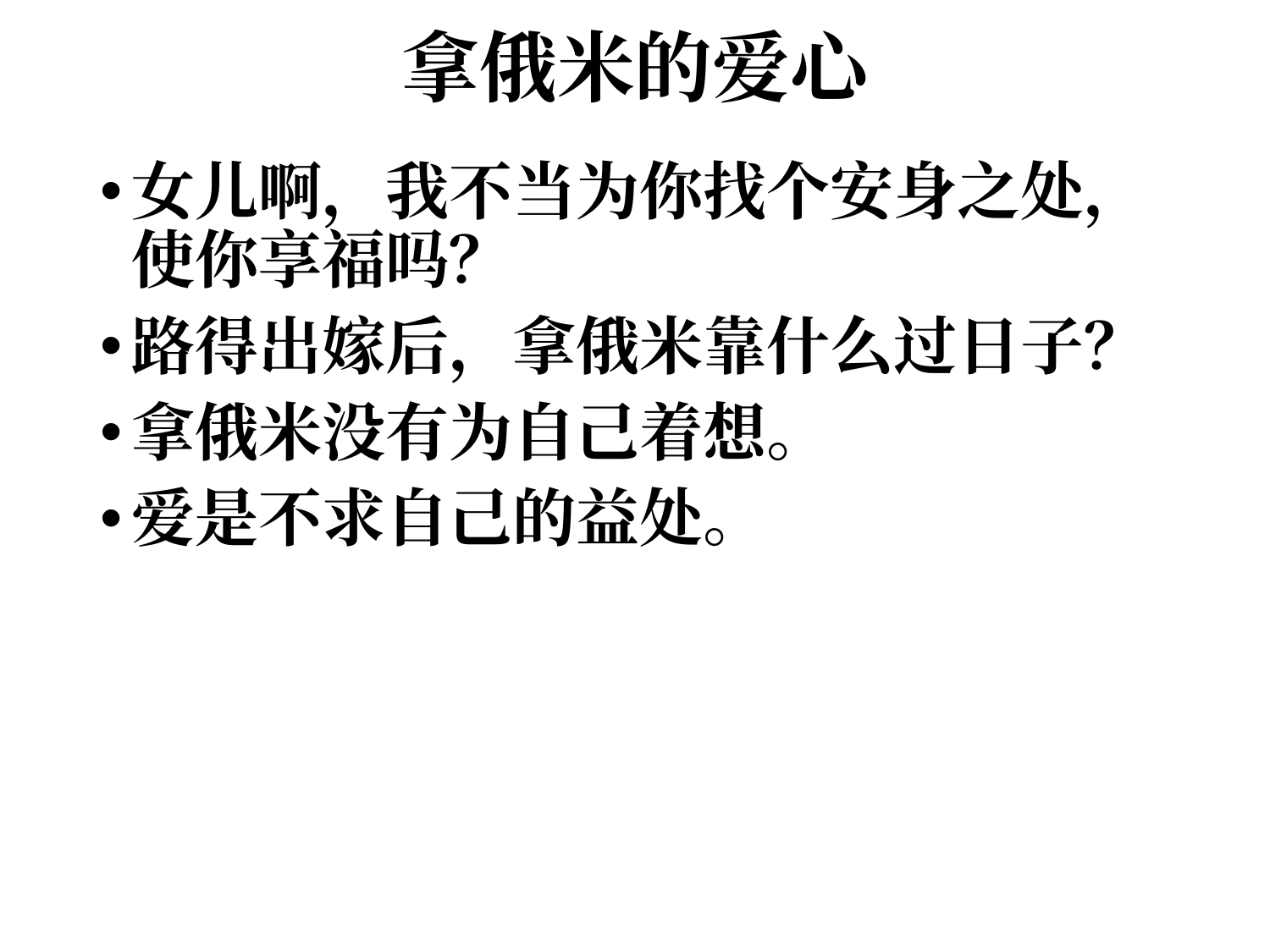

# 拿俄米的爱心
女儿啊，我不当为你找个安身之处，使你享福吗？
路得出嫁后，拿俄米靠什么过日子？
拿俄米没有为自己着想。
爱是不求自己的益处。